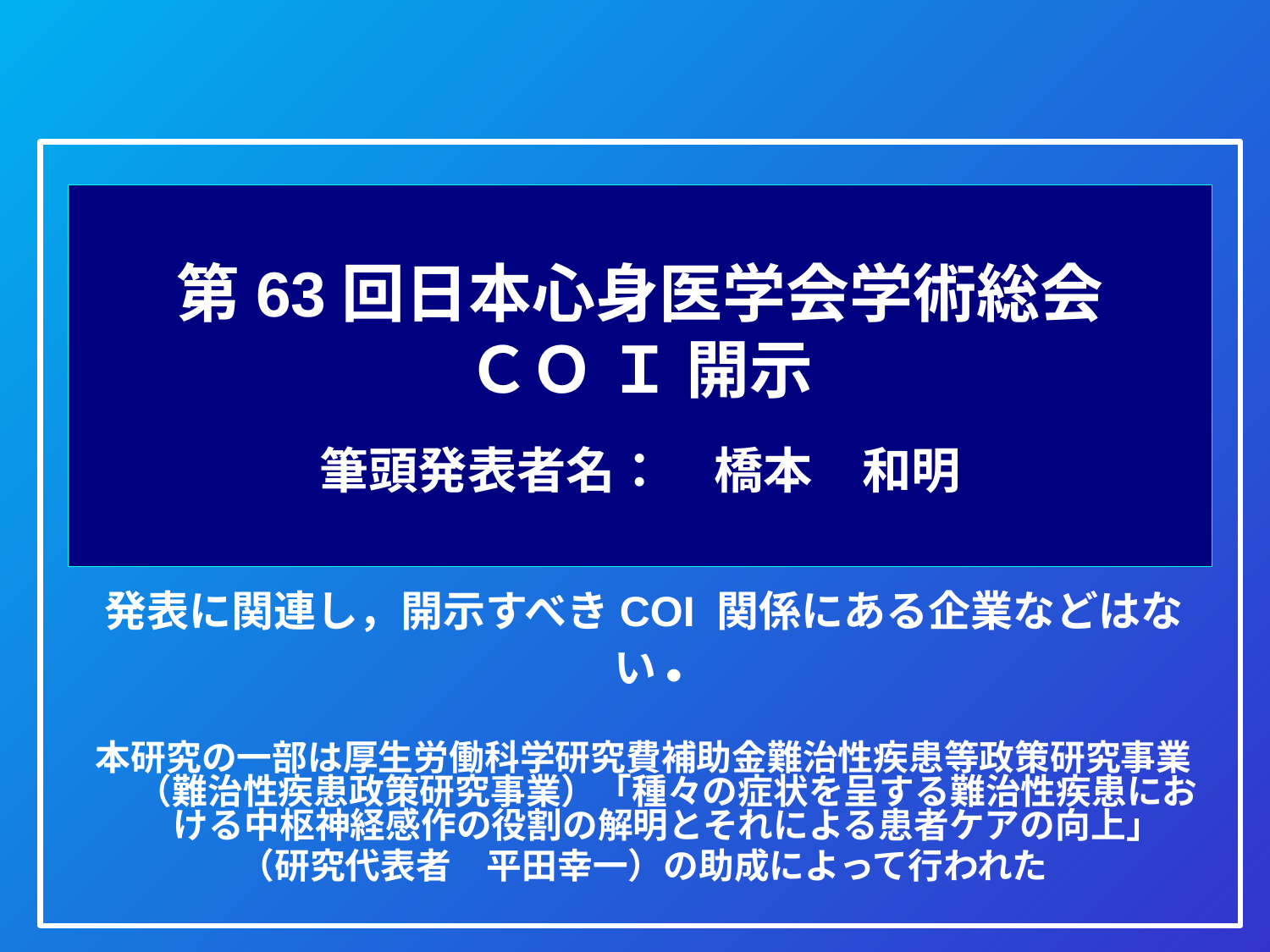

# 第63回日本心身医学会学術総会 ＣＯ Ｉ 開示 　 筆頭発表者名：　橋本　和明
発表に関連し，開示すべきCOI 関係にある企業などはない．

本研究の一部は厚生労働科学研究費補助金難治性疾患等政策研究事業（難治性疾患政策研究事業）「種々の症状を呈する難治性疾患における中枢神経感作の役割の解明とそれによる患者ケアの向上」
（研究代表者　平田幸一）の助成によって行われた